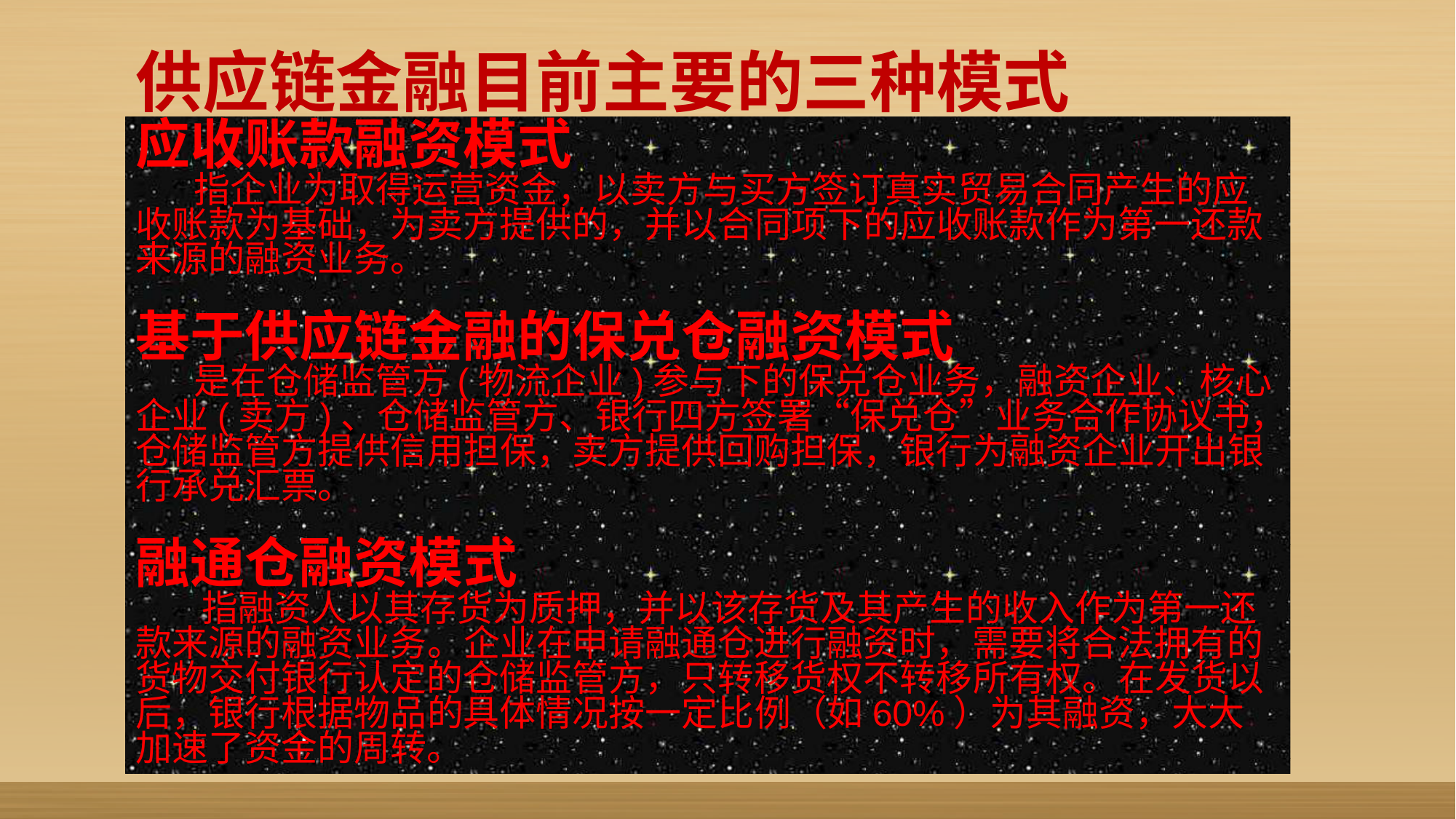

供应链金融目前主要的三种模式
应收账款融资模式
      指企业为取得运营资金，以卖方与买方签订真实贸易合同产生的应收账款为基础，为卖方提供的，并以合同项下的应收账款作为第一还款来源的融资业务。

基于供应链金融的保兑仓融资模式
      是在仓储监管方(物流企业)参与下的保兑仓业务，融资企业、核心企业(卖方)、仓储监管方、银行四方签署“保兑仓”业务合作协议书，仓储监管方提供信用担保，卖方提供回购担保，银行为融资企业开出银行承兑汇票。

融通仓融资模式
       指融资人以其存货为质押，并以该存货及其产生的收入作为第一还款来源的融资业务。企业在申请融通仓进行融资时，需要将合法拥有的货物交付银行认定的仓储监管方，只转移货权不转移所有权。在发货以后，银行根据物品的具体情况按一定比例（如60%）为其融资，大大加速了资金的周转。